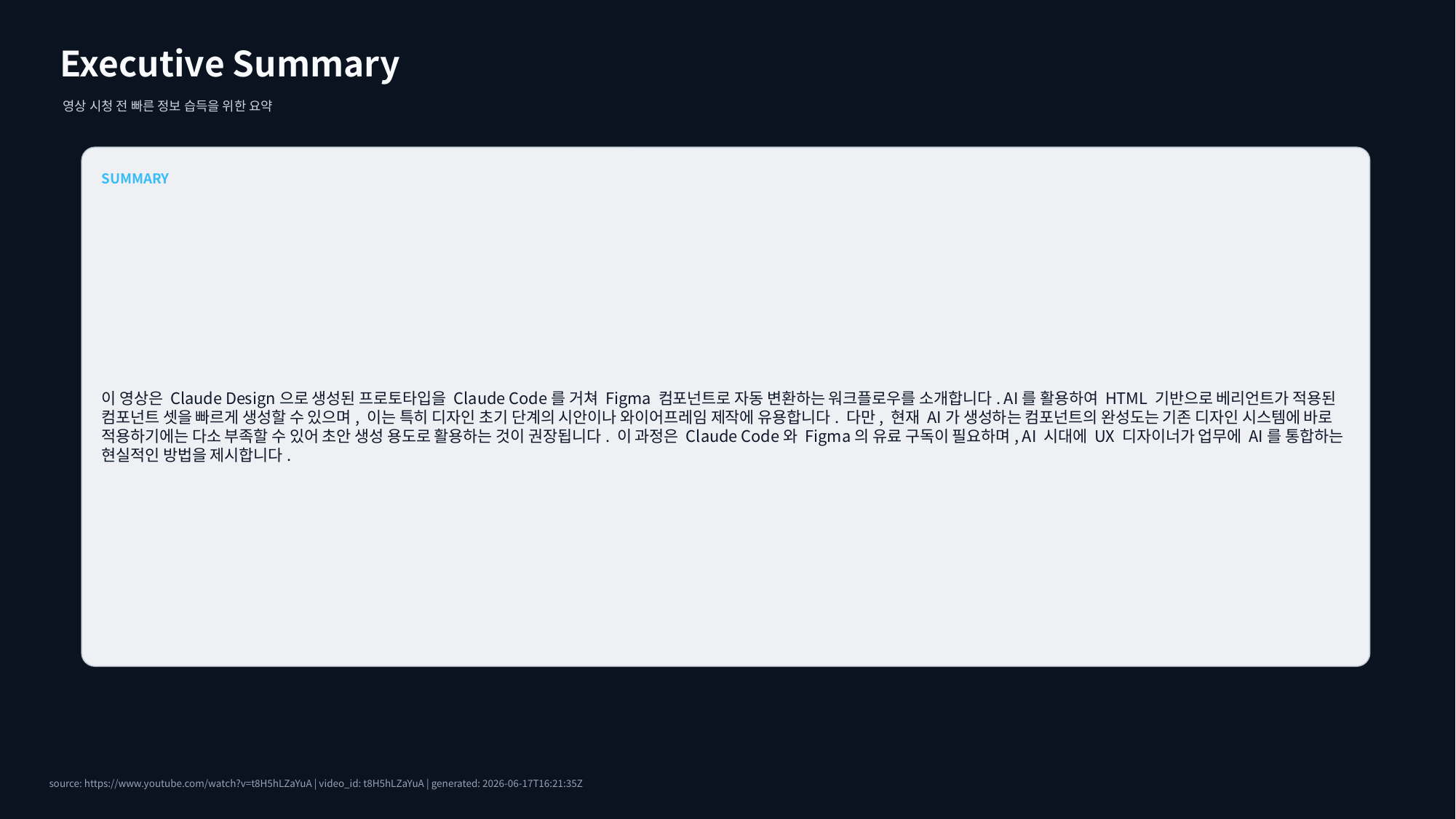

Executive Summary
영상 시청 전 빠른 정보 습득을 위한 요약

SUMMARY
이 영상은 Claude Design으로 생성된 프로토타입을 Claude Code를 거쳐 Figma 컴포넌트로 자동 변환하는 워크플로우를 소개합니다. AI를 활용하여 HTML 기반으로 베리언트가 적용된 컴포넌트 셋을 빠르게 생성할 수 있으며, 이는 특히 디자인 초기 단계의 시안이나 와이어프레임 제작에 유용합니다. 다만, 현재 AI가 생성하는 컴포넌트의 완성도는 기존 디자인 시스템에 바로 적용하기에는 다소 부족할 수 있어 초안 생성 용도로 활용하는 것이 권장됩니다. 이 과정은 Claude Code와 Figma의 유료 구독이 필요하며, AI 시대에 UX 디자이너가 업무에 AI를 통합하는 현실적인 방법을 제시합니다.
source: https://www.youtube.com/watch?v=t8H5hLZaYuA | video_id: t8H5hLZaYuA | generated: 2026-06-17T16:21:35Z